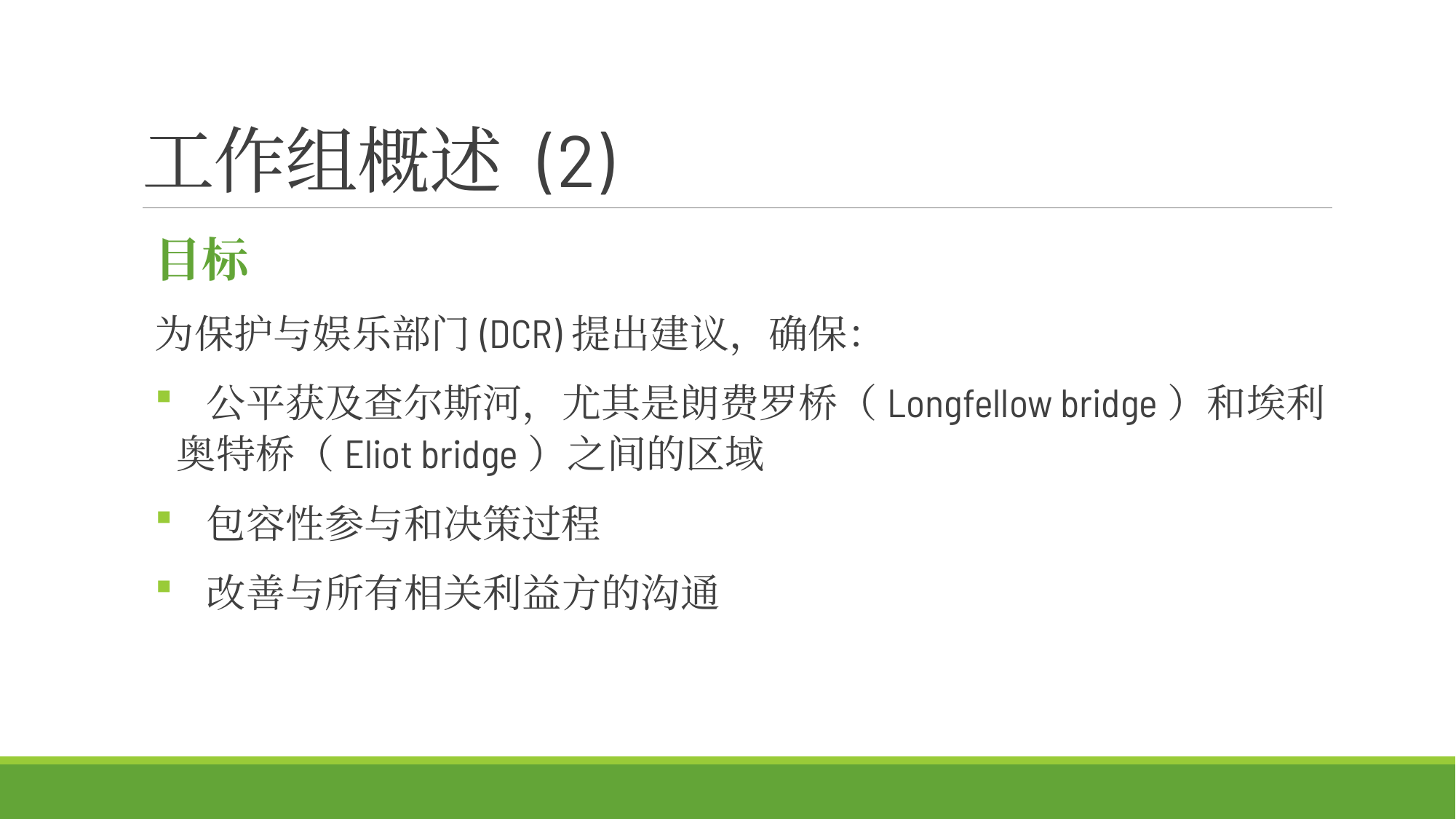

# 工作组概述 (2)
目标
为保护与娱乐部门(DCR)提出建议，确保：
  公平获及查尔斯河，尤其是朗费罗桥（Longfellow bridge）和埃利奥特桥（Eliot bridge）之间的区域
  包容性参与和决策过程
  改善与所有相关利益方的沟通